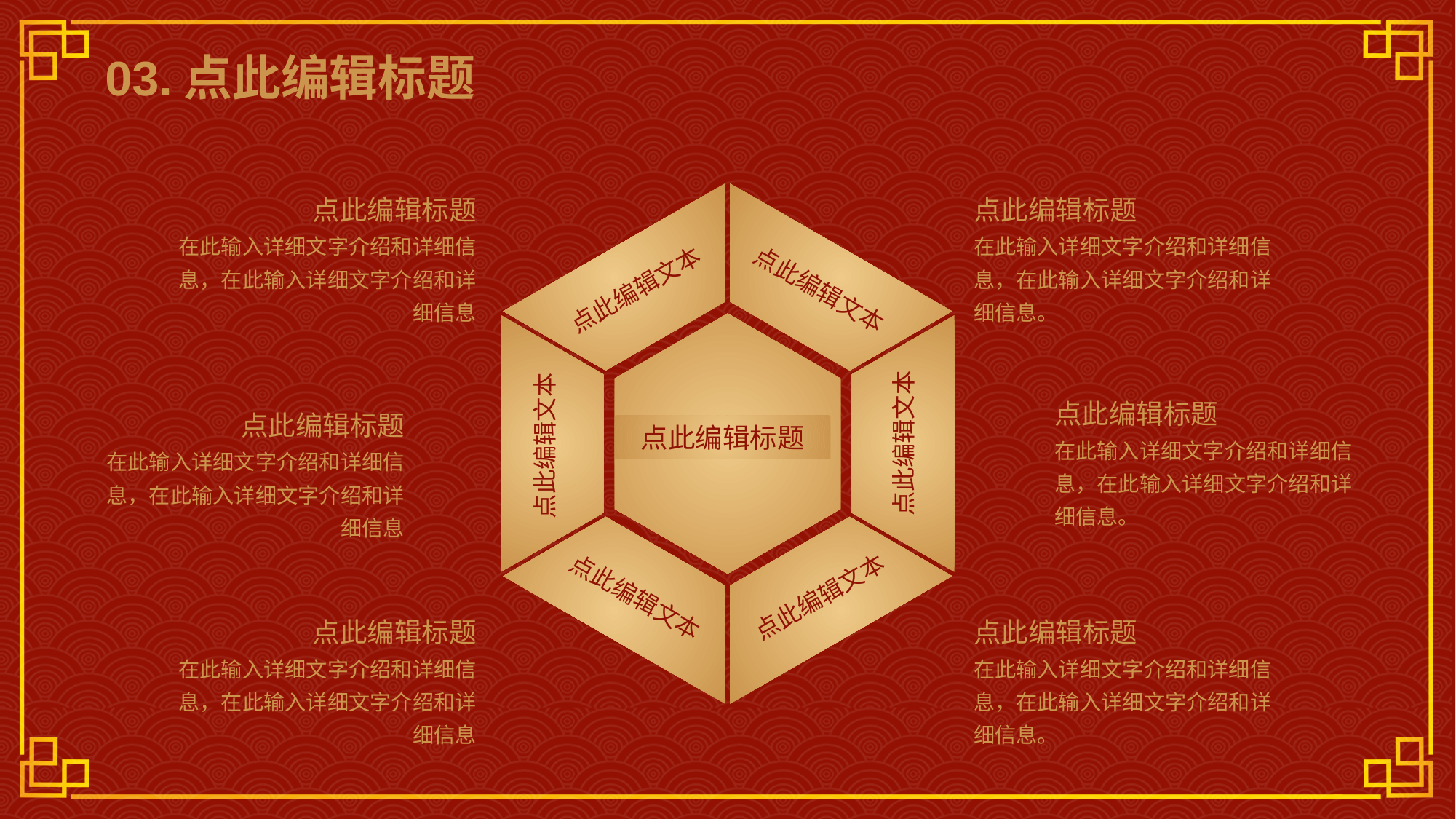

03.点此编辑标题
点此编辑标题
在此输入详细文字介绍和详细信息，在此输入详细文字介绍和详细信息
点此编辑标题
在此输入详细文字介绍和详细信息，在此输入详细文字介绍和详细信息。

点此编辑文本

点此编辑文本

点此编辑标题

点此编辑文本

点此编辑文本
点此编辑标题
在此输入详细文字介绍和详细信息，在此输入详细文字介绍和详细信息。
点此编辑标题
在此输入详细文字介绍和详细信息，在此输入详细文字介绍和详细信息

点此编辑文本

点此编辑文本
点此编辑标题
在此输入详细文字介绍和详细信息，在此输入详细文字介绍和详细信息
点此编辑标题
在此输入详细文字介绍和详细信息，在此输入详细文字介绍和详细信息。